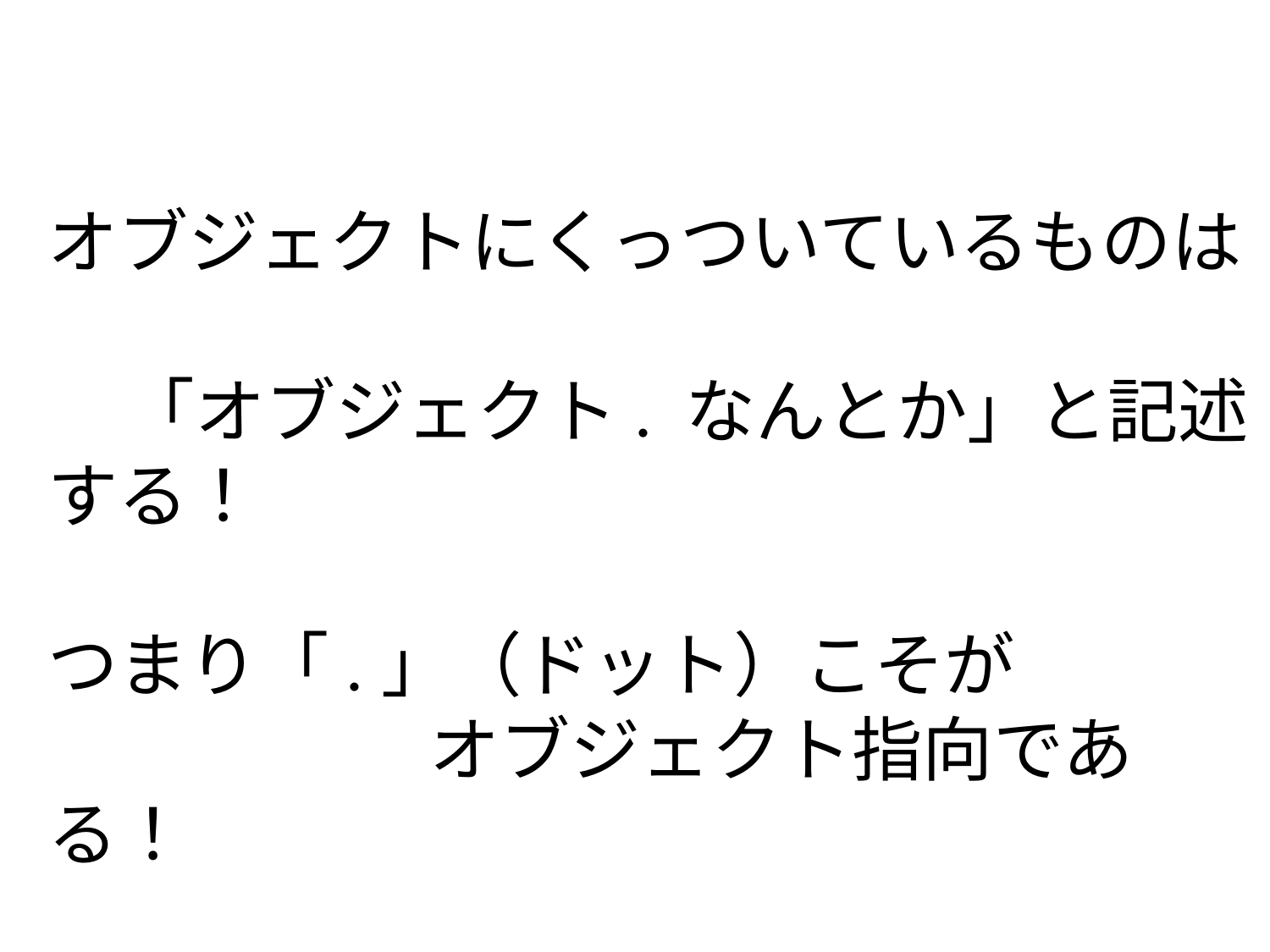

オブジェクトにくっついているものは

      ｢オブジェクト. なんとか」と記述する！

つまり「.」（ドット）こそが
                       オブジェクト指向である！